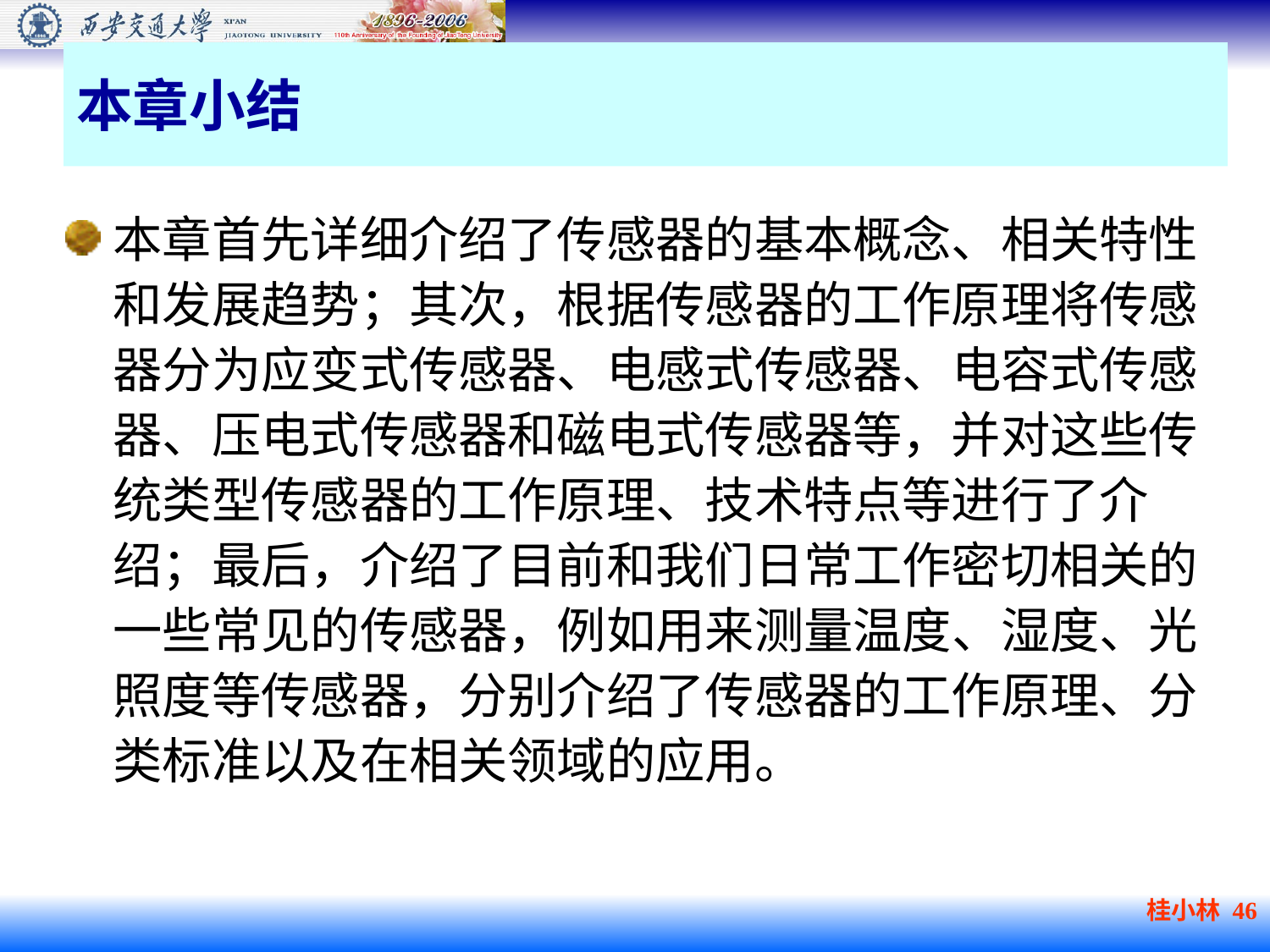

本章小结
本章首先详细介绍了传感器的基本概念、相关特性和发展趋势；其次，根据传感器的工作原理将传感器分为应变式传感器、电感式传感器、电容式传感器、压电式传感器和磁电式传感器等，并对这些传统类型传感器的工作原理、技术特点等进行了介绍；最后，介绍了目前和我们日常工作密切相关的一些常见的传感器，例如用来测量温度、湿度、光照度等传感器，分别介绍了传感器的工作原理、分类标准以及在相关领域的应用。
桂小林 46